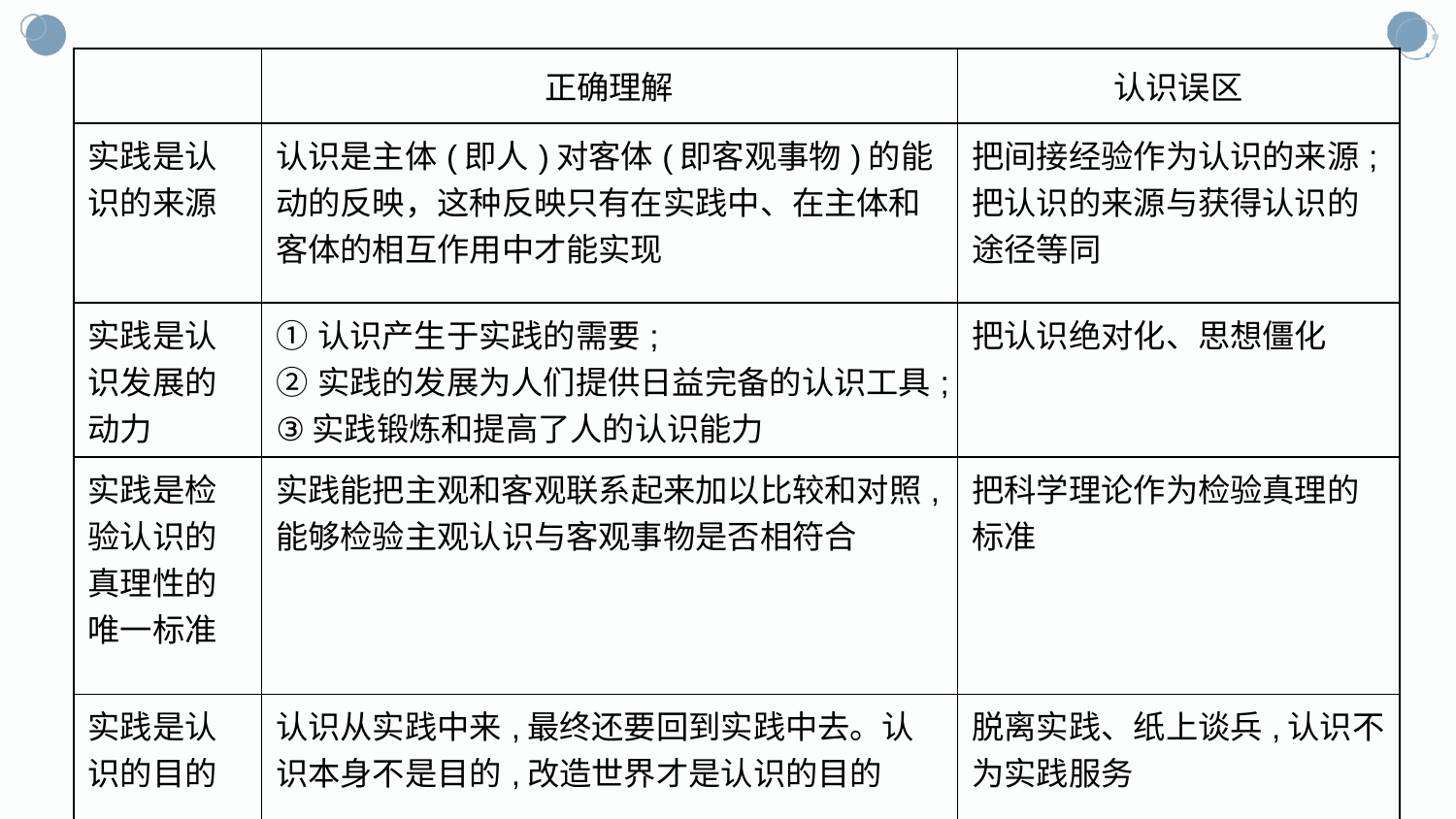

|  | 正确理解 | 认识误区 |
| --- | --- | --- |
| 实践是认识的来源 | 认识是主体(即人)对客体(即客观事物)的能动的反映，这种反映只有在实践中、在主体和客体的相互作用中才能实现 | 把间接经验作为认识的来源;把认识的来源与获得认识的途径等同 |
| 实践是认识发展的动力 | ①认识产生于实践的需要; ②实践的发展为人们提供日益完备的认识工具;③实践锻炼和提高了人的认识能力 | 把认识绝对化、思想僵化 |
| 实践是检验认识的真理性的唯一标准 | 实践能把主观和客观联系起来加以比较和对照,能够检验主观认识与客观事物是否相符合 | 把科学理论作为检验真理的标准 |
| 实践是认识的目的 | 认识从实践中来,最终还要回到实践中去。认识本身不是目的,改造世界才是认识的目的 | 脱离实践、纸上谈兵,认识不为实践服务 |